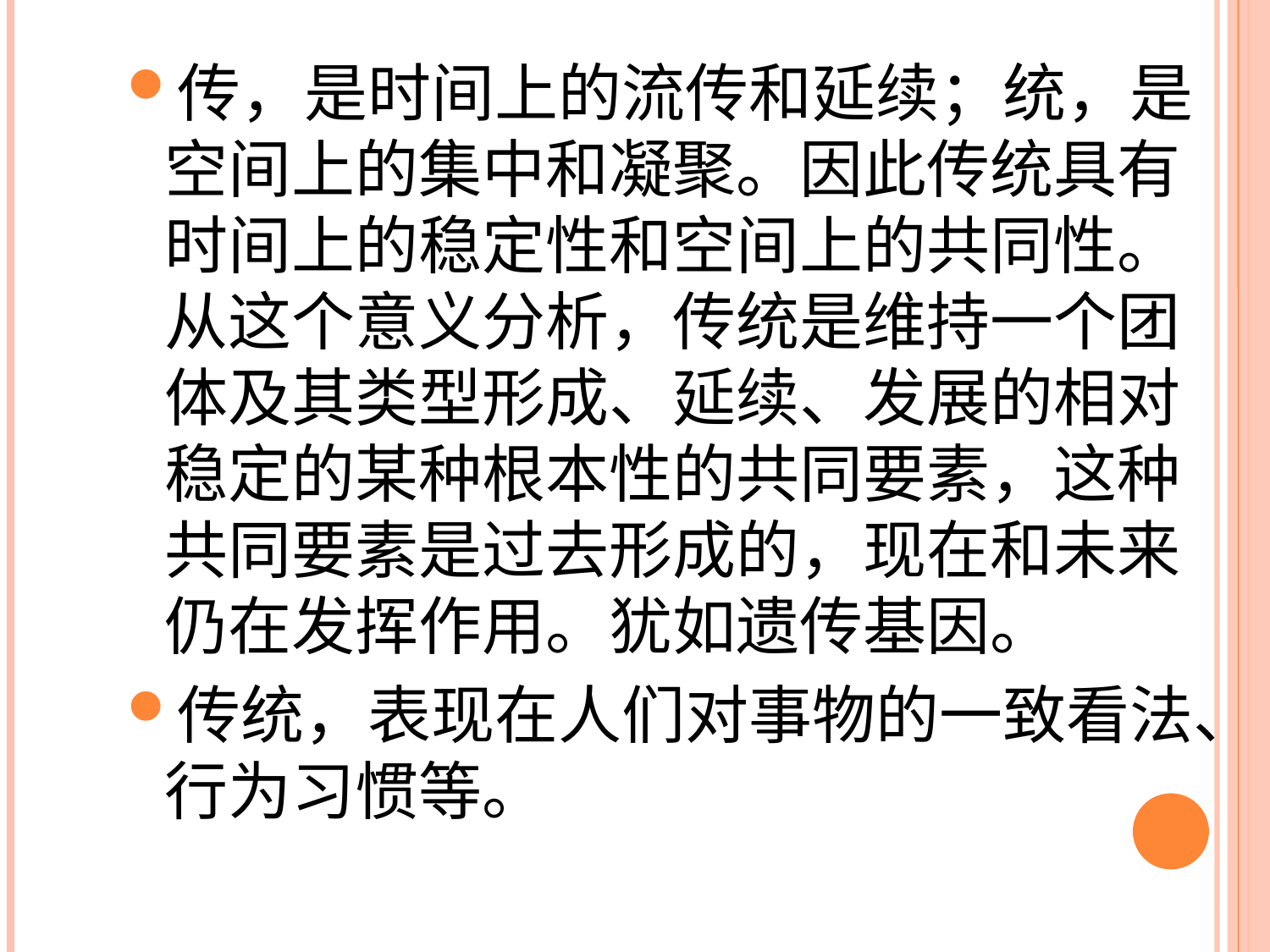

传，是时间上的流传和延续；统，是空间上的集中和凝聚。因此传统具有时间上的稳定性和空间上的共同性。从这个意义分析，传统是维持一个团体及其类型形成、延续、发展的相对稳定的某种根本性的共同要素，这种共同要素是过去形成的，现在和未来仍在发挥作用。犹如遗传基因。
传统，表现在人们对事物的一致看法、行为习惯等。